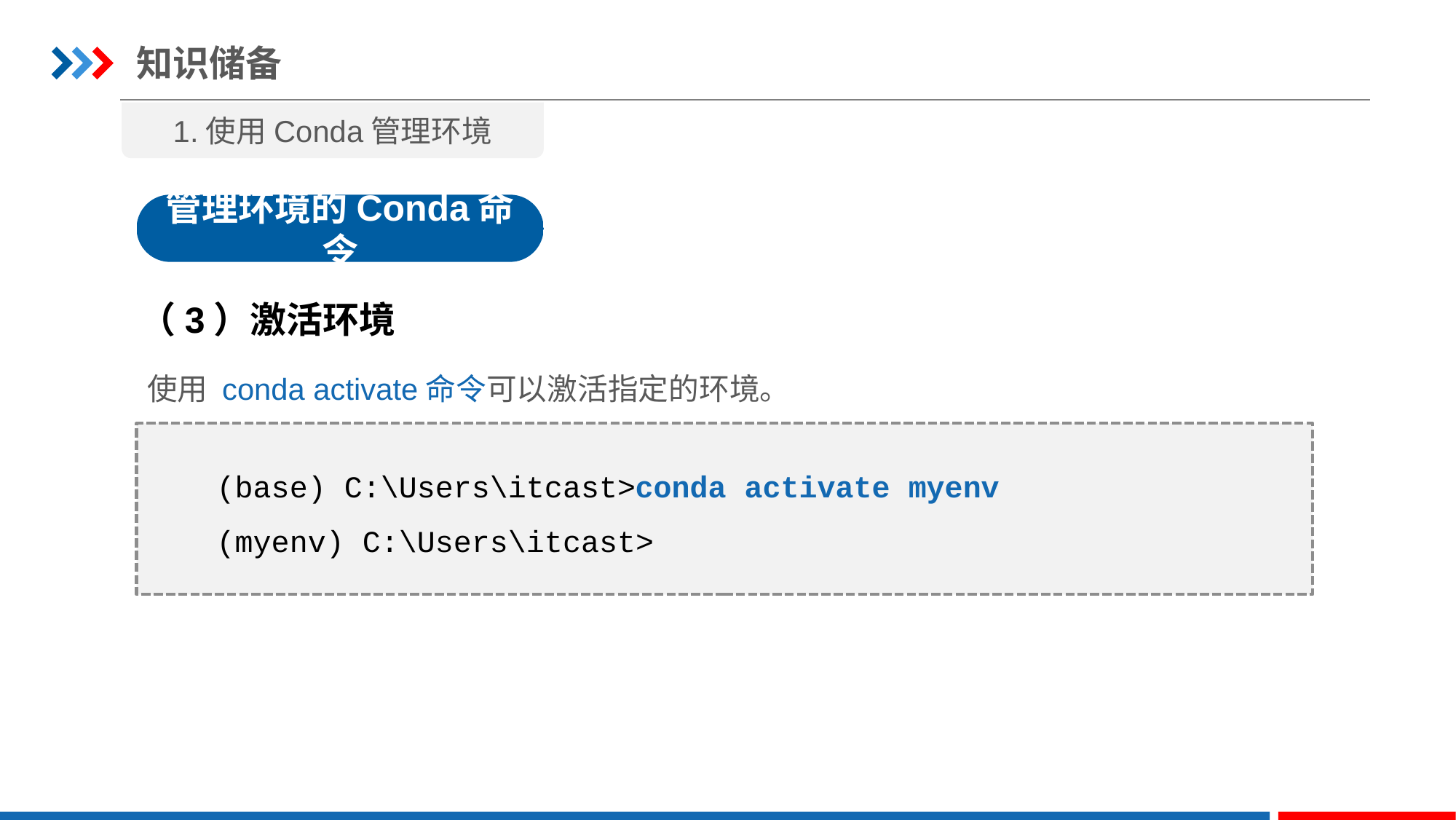

知识储备

1.使用Conda管理环境
管理环境的Conda命令
（3）激活环境
使用 conda activate命令可以激活指定的环境。

(base) C:\Users\itcast>conda activate myenv
(myenv) C:\Users\itcast>